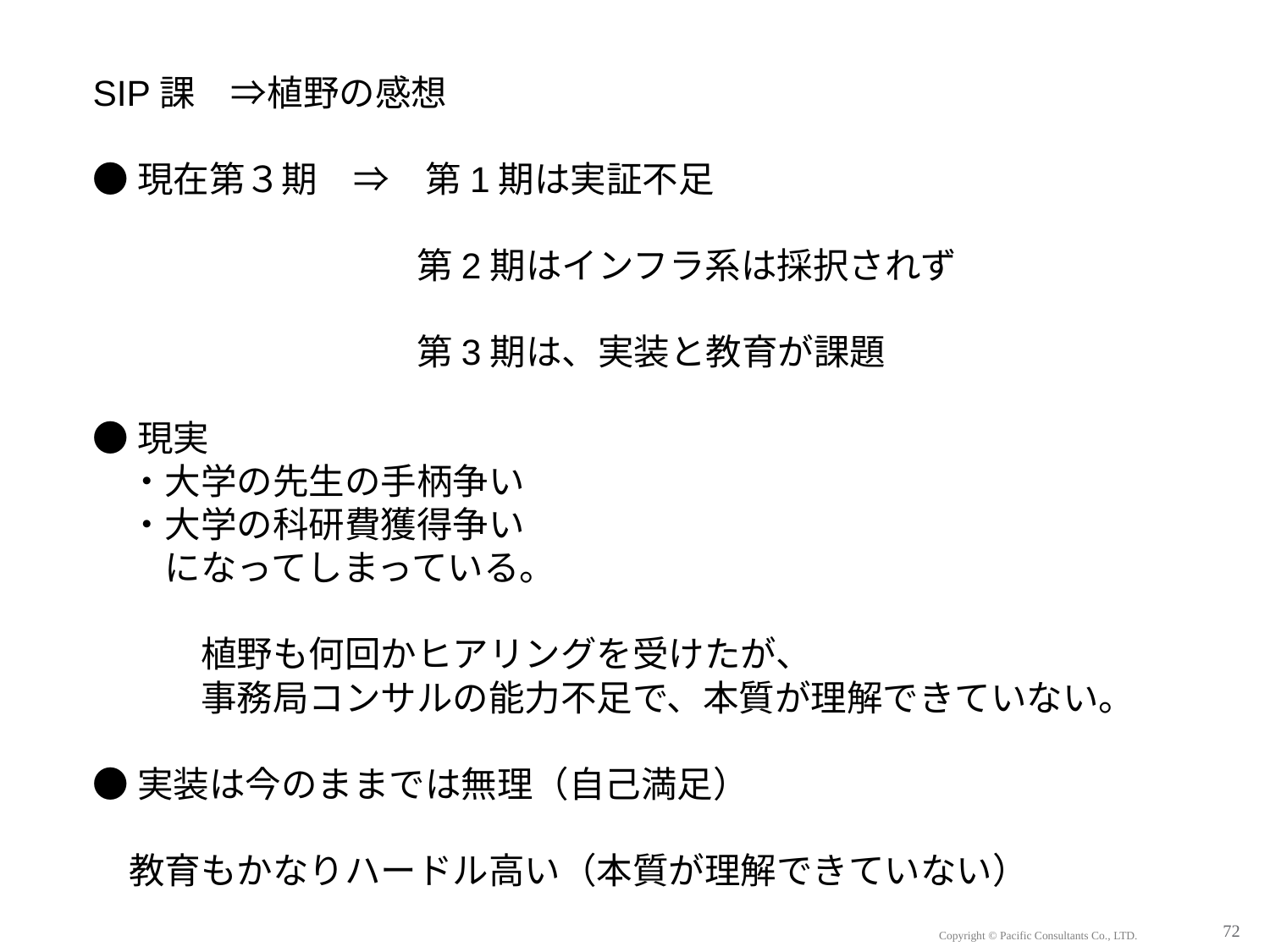

SIP課　⇒植野の感想

●現在第３期　⇒　第1期は実証不足

　　　　　　　　　第2期はインフラ系は採択されず

　　　　　　　　　第3期は、実装と教育が課題

●現実
　・大学の先生の手柄争い
　・大学の科研費獲得争い
　　になってしまっている。

　　　植野も何回かヒアリングを受けたが、
　　　事務局コンサルの能力不足で、本質が理解できていない。

●実装は今のままでは無理（自己満足）

　教育もかなりハードル高い（本質が理解できていない）
72